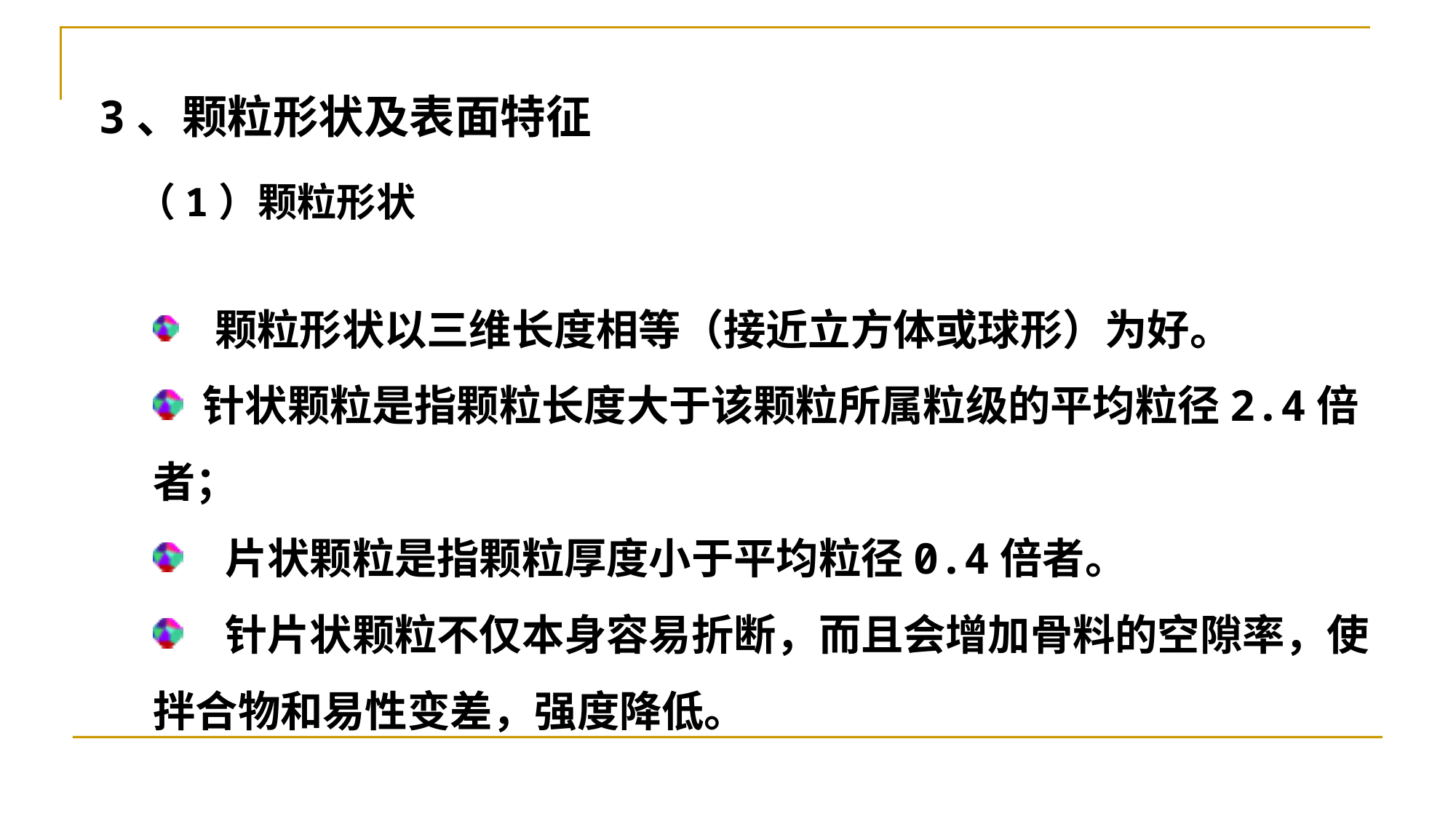

3、颗粒形状及表面特征
（1）颗粒形状
　颗粒形状以三维长度相等（接近立方体或球形）为好。
 针状颗粒是指颗粒长度大于该颗粒所属粒级的平均粒径2.4倍者；
　片状颗粒是指颗粒厚度小于平均粒径0.4倍者。
　针片状颗粒不仅本身容易折断，而且会增加骨料的空隙率，使拌合物和易性变差，强度降低。